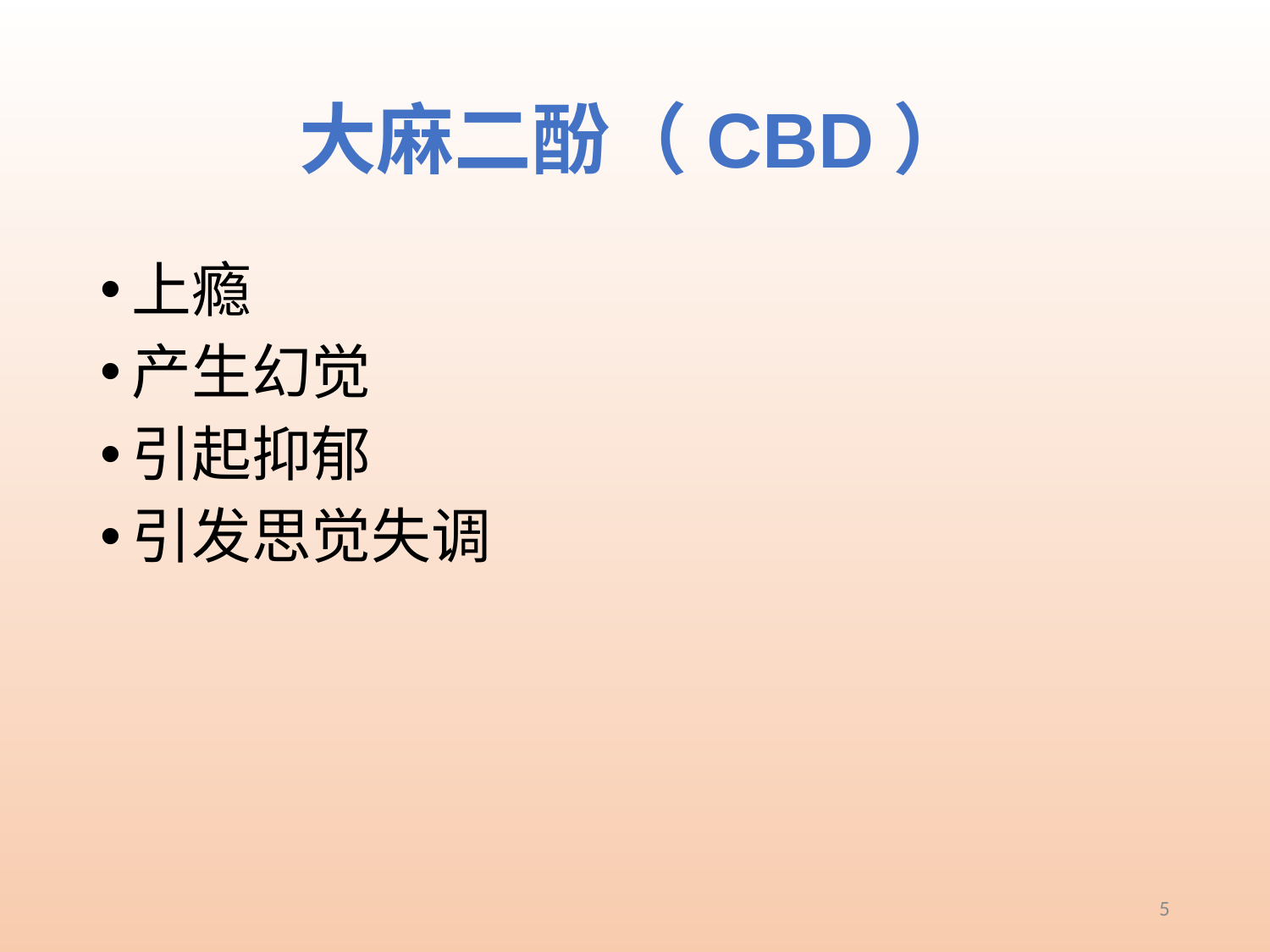

# 大麻二酚（CBD）
上瘾
产生幻觉
引起抑郁
引发思觉失调
5